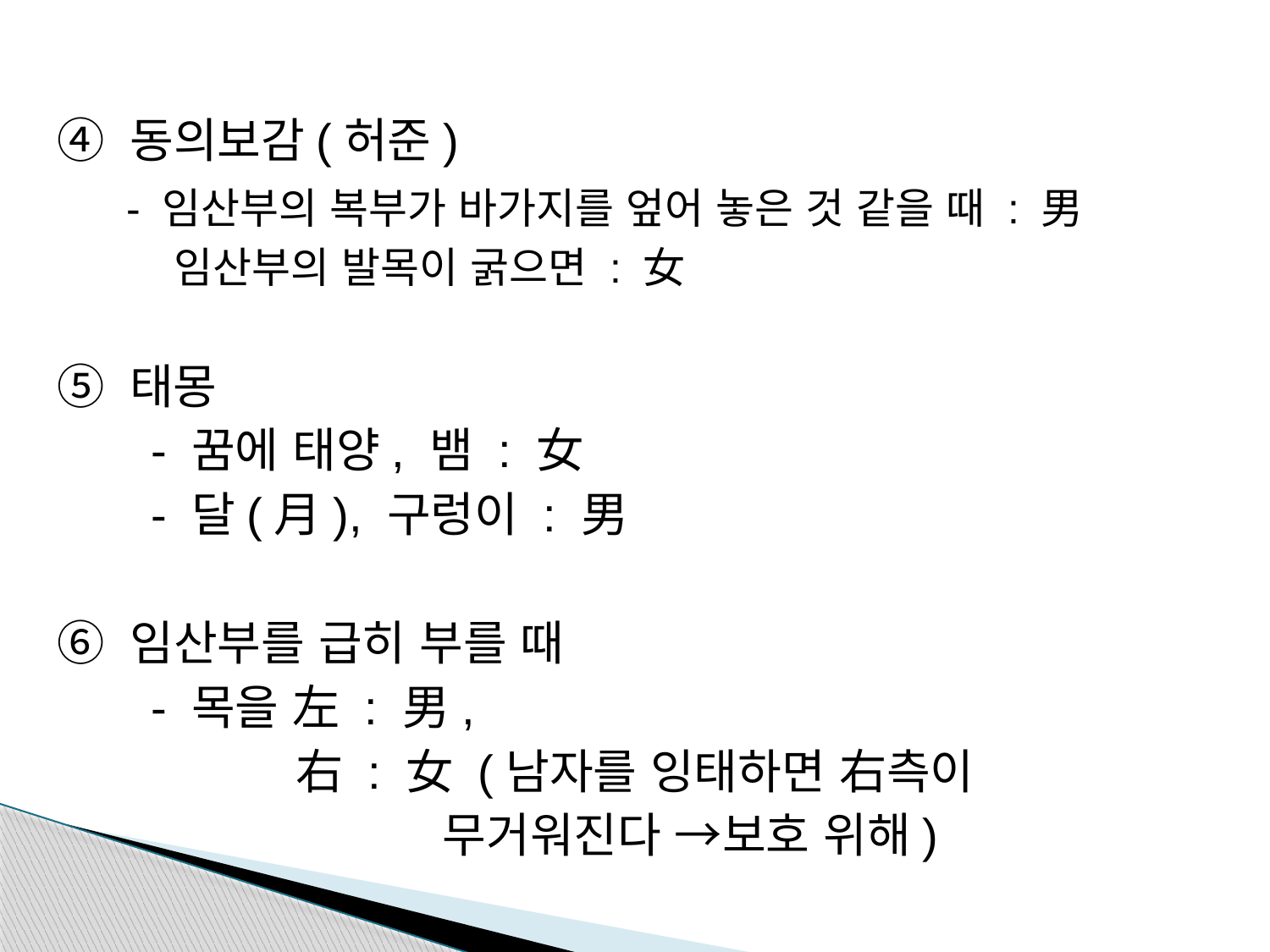

④ 동의보감(허준)
     - 임산부의 복부가 바가지를 엎어 놓은 것 같을 때 : 男
         임산부의 발목이 굵으면 : 女

⑤ 태몽
       - 꿈에 태양, 뱀 : 女
       - 달(月), 구렁이 : 男

⑥ 임산부를 급히 부를 때
       - 목을 左 : 男,
                 右 : 女 (남자를 잉태하면 右측이
                            무거워진다 →보호 위해)